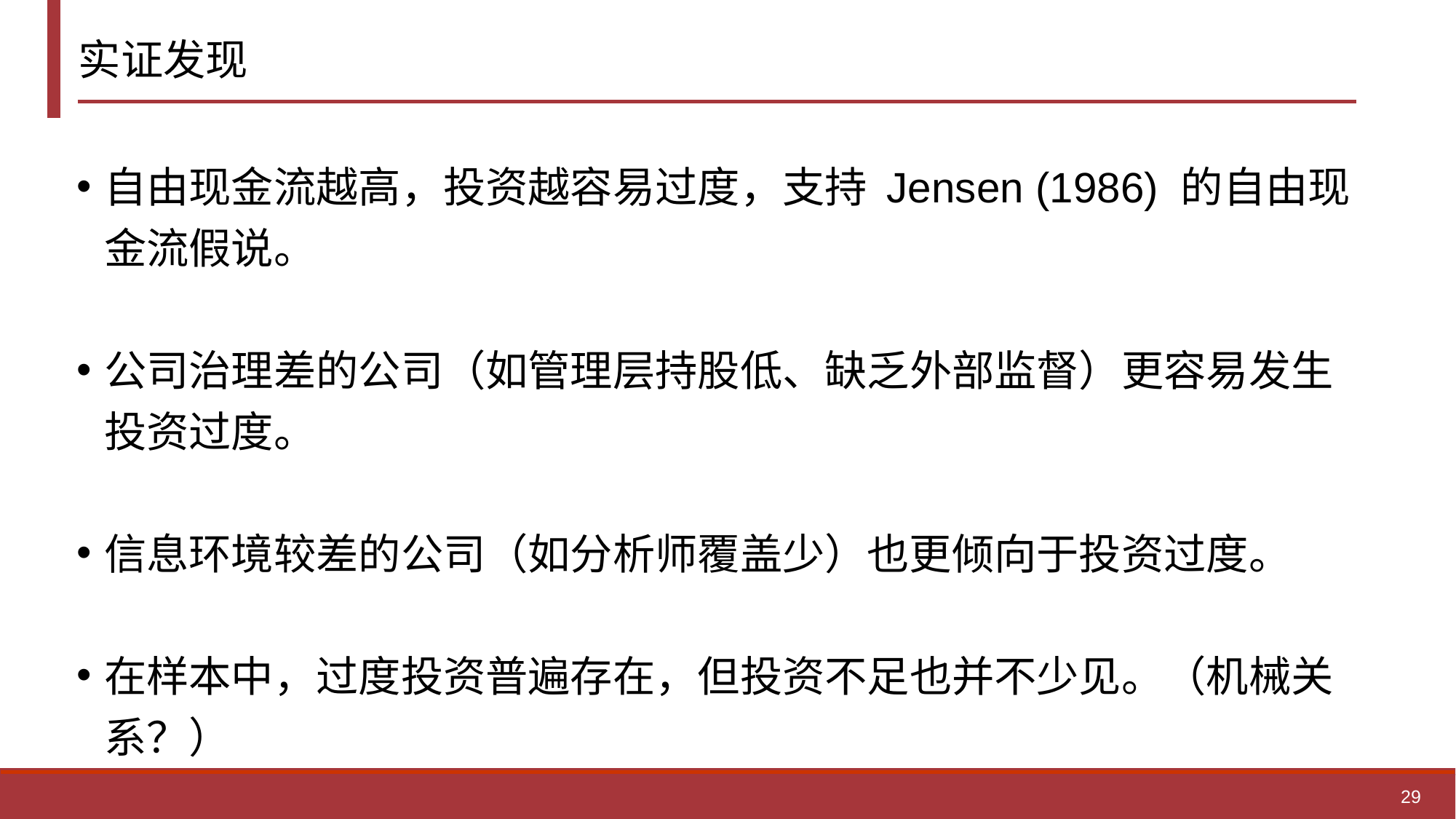

# 实证发现
自由现金流越高，投资越容易过度，支持 Jensen (1986) 的自由现金流假说。

公司治理差的公司（如管理层持股低、缺乏外部监督）更容易发生投资过度。

信息环境较差的公司（如分析师覆盖少）也更倾向于投资过度。

在样本中，过度投资普遍存在，但投资不足也并不少见。（机械关系？）
29